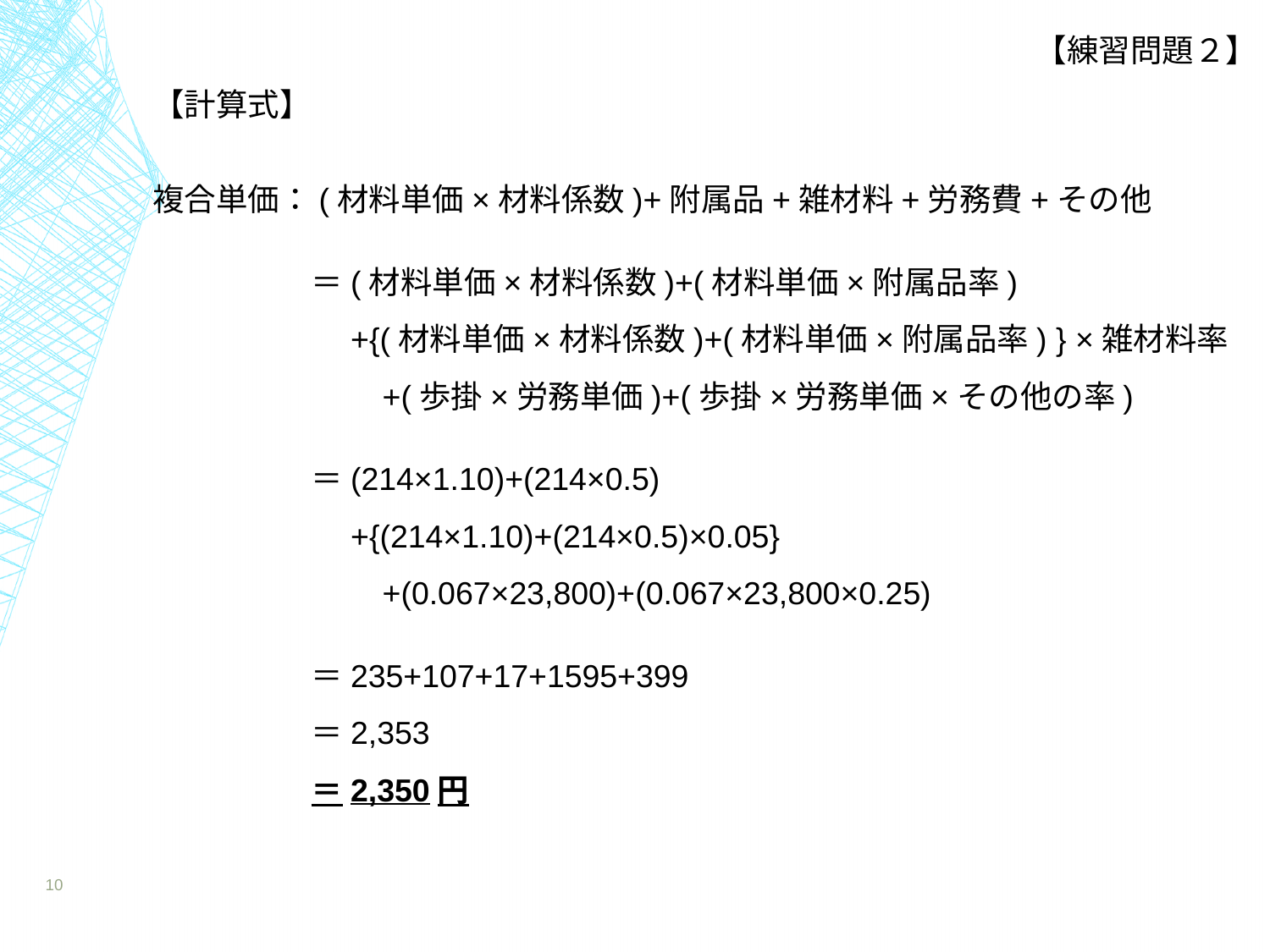

【練習問題２】
【計算式】

複合単価：(材料単価×材料係数)+附属品+雑材料+労務費+その他

	　＝(材料単価×材料係数)+(材料単価×附属品率)
	　　+{(材料単価×材料係数)+(材料単価×附属品率) } ×雑材料率
　　　　　　　+(歩掛×労務単価)+(歩掛×労務単価×その他の率)

	　＝(214×1.10)+(214×0.5)
	　　+{(214×1.10)+(214×0.5)×0.05}
	　　　+(0.067×23,800)+(0.067×23,800×0.25)

	　＝235+107+17+1595+399
	　＝2,353
	　＝2,350円
10